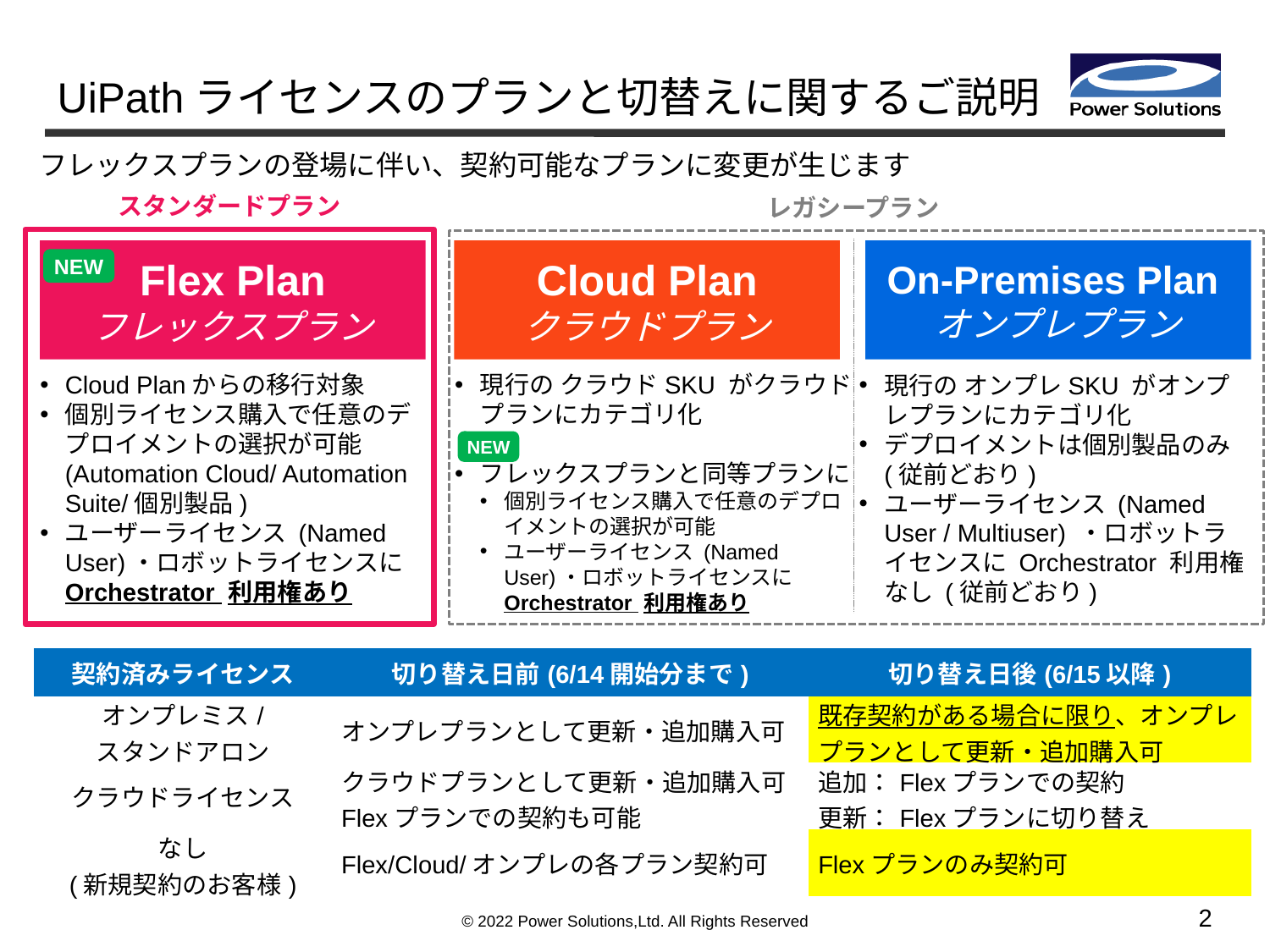

UiPathライセンスのプランと切替えに関するご説明
フレックスプランの登場に伴い、契約可能なプランに変更が生じます
スタンダードプラン
レガシープラン

Flex Plan
フレックスプラン
Cloud Plan
クラウドプラン
On-Premises Plan
オンプレプラン
NEW
Cloud Planからの移行対象
個別ライセンス購入で任意のデプロイメントの選択が可能(Automation Cloud/ Automation Suite/個別製品)
ユーザーライセンス (Named User)・ロボットライセンスに Orchestrator 利用権あり
現行の クラウドSKU がクラウドプランにカテゴリ化

フレックスプランと同等プランに
個別ライセンス購入で任意のデプロイメントの選択が可能
ユーザーライセンス (Named User)・ロボットライセンスに Orchestrator 利用権あり
現行の オンプレSKU がオンプレプランにカテゴリ化
デプロイメントは個別製品のみ(従前どおり)
ユーザーライセンス (Named User / Multiuser) ・ロボットライセンスに Orchestrator 利用権なし (従前どおり)
NEW
| 契約済みライセンス | 切り替え日前(6/14開始分まで) | 切り替え日後(6/15以降) |
| --- | --- | --- |
| オンプレミス/ スタンドアロン | オンプレプランとして更新・追加購入可 | 既存契約がある場合に限り、オンプレプランとして更新・追加購入可 |
| クラウドライセンス | クラウドプランとして更新・追加購入可 Flexプランでの契約も可能 | 追加：Flexプランでの契約 更新：Flexプランに切り替え |
| なし (新規契約のお客様) | Flex/Cloud/オンプレの各プラン契約可 | Flexプランのみ契約可 |
2
© 2022 Power Solutions,Ltd. All Rights Reserved